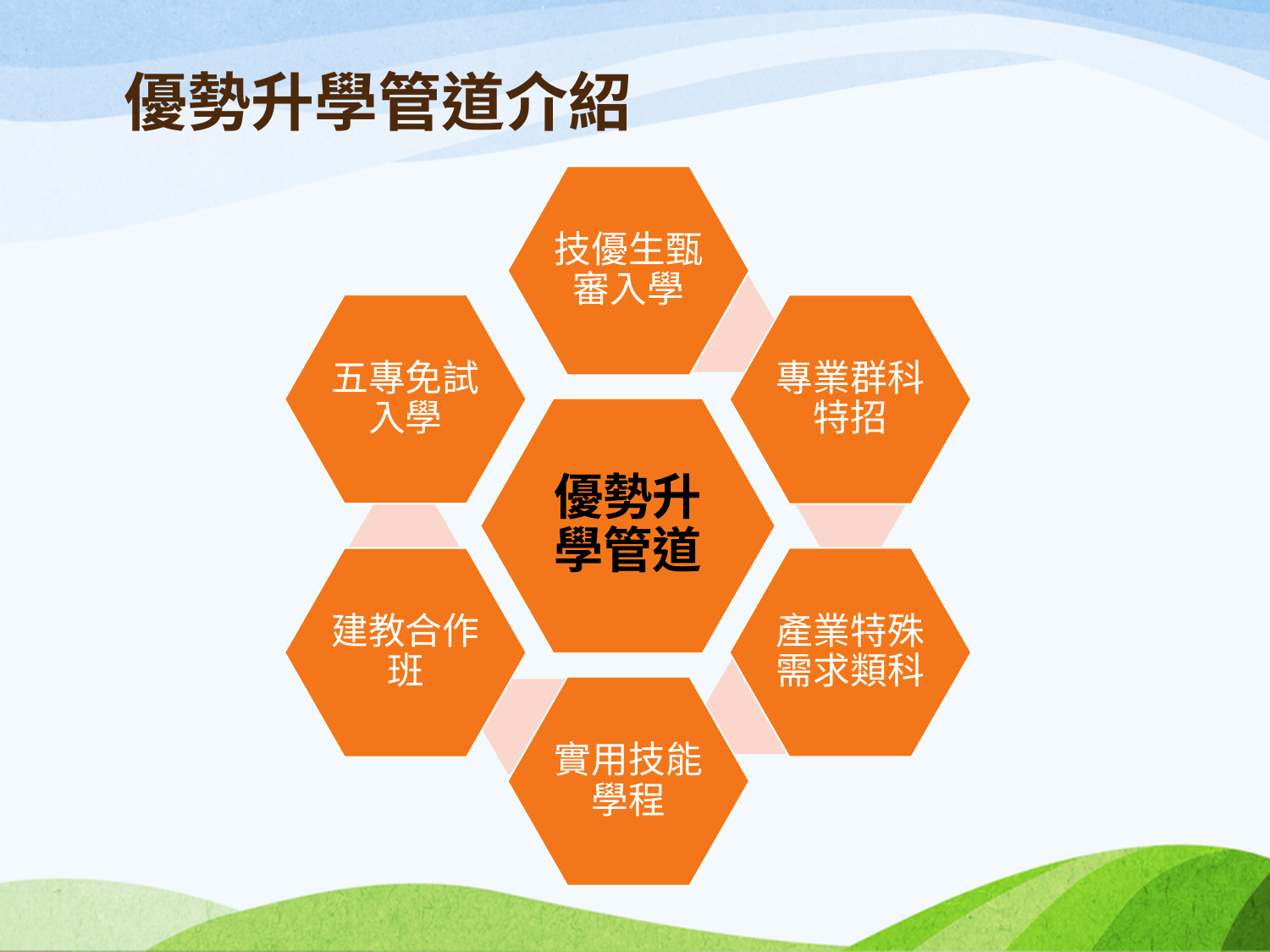

# 優勢升學管道介紹
優勢升學管道
技優生甄審入學
專業群科特招
產業特殊需求類科
實用技能學程
建教合作班
五專免試入學